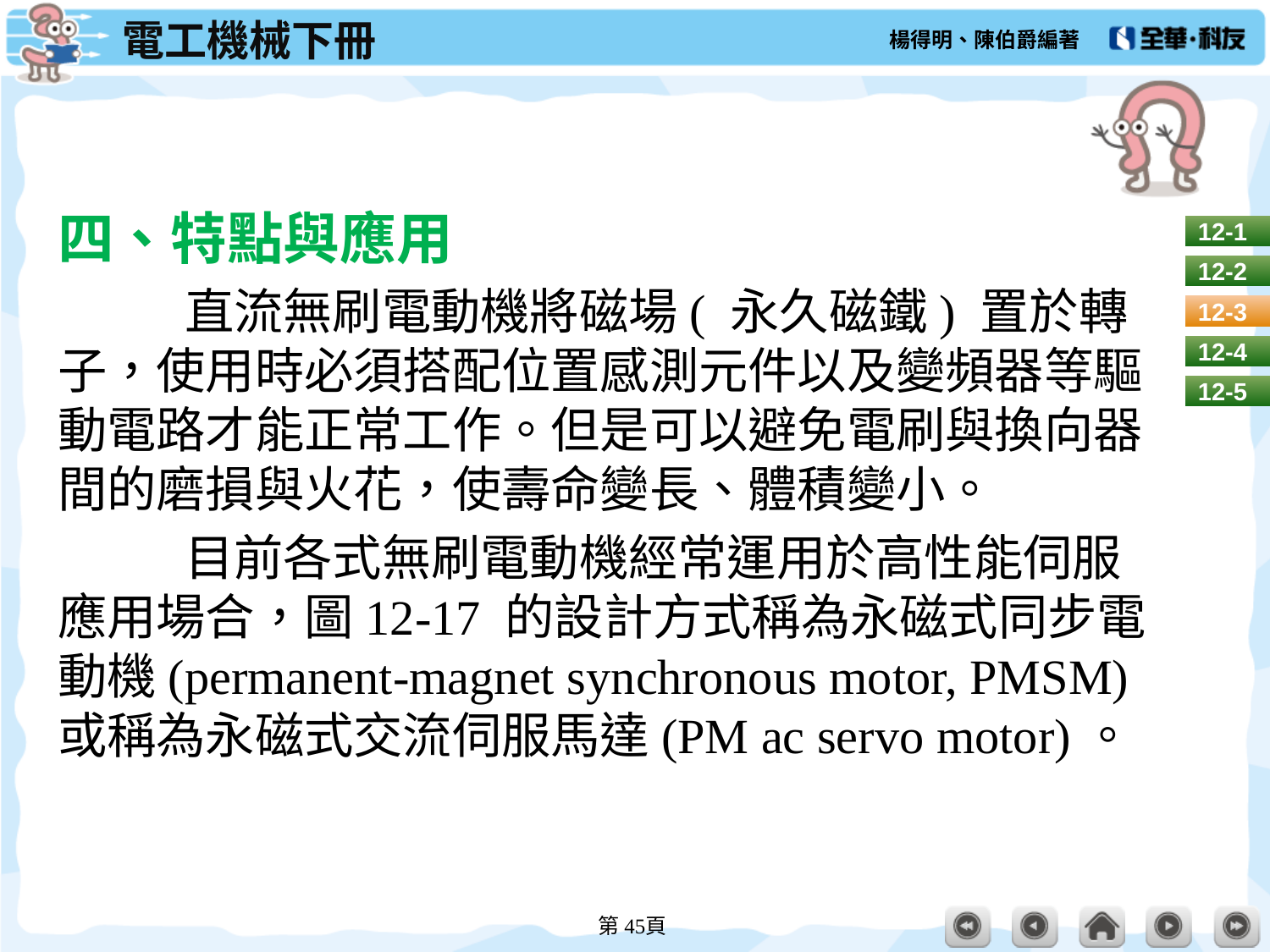

#
四、特點與應用
	直流無刷電動機將磁場( 永久磁鐵) 置於轉子，使用時必須搭配位置感測元件以及變頻器等驅動電路才能正常工作。但是可以避免電刷與換向器間的磨損與火花，使壽命變長、體積變小。
	目前各式無刷電動機經常運用於高性能伺服應用場合，圖12-17 的設計方式稱為永磁式同步電動機(permanent-magnet synchronous motor, PMSM) 或稱為永磁式交流伺服馬達(PM ac servo motor)。